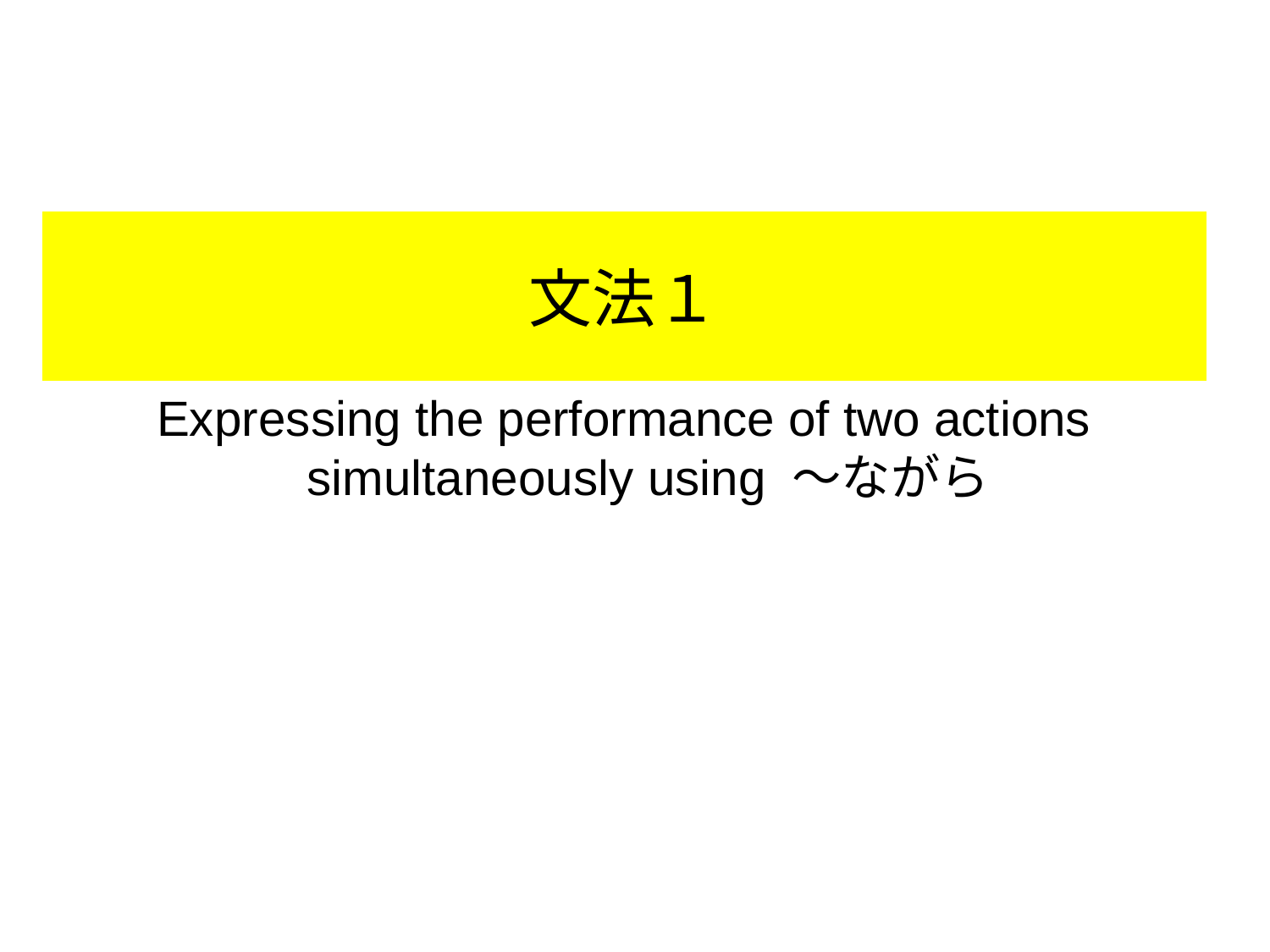

# 文法１
Expressing the performance of two actions simultaneously using ～ながら